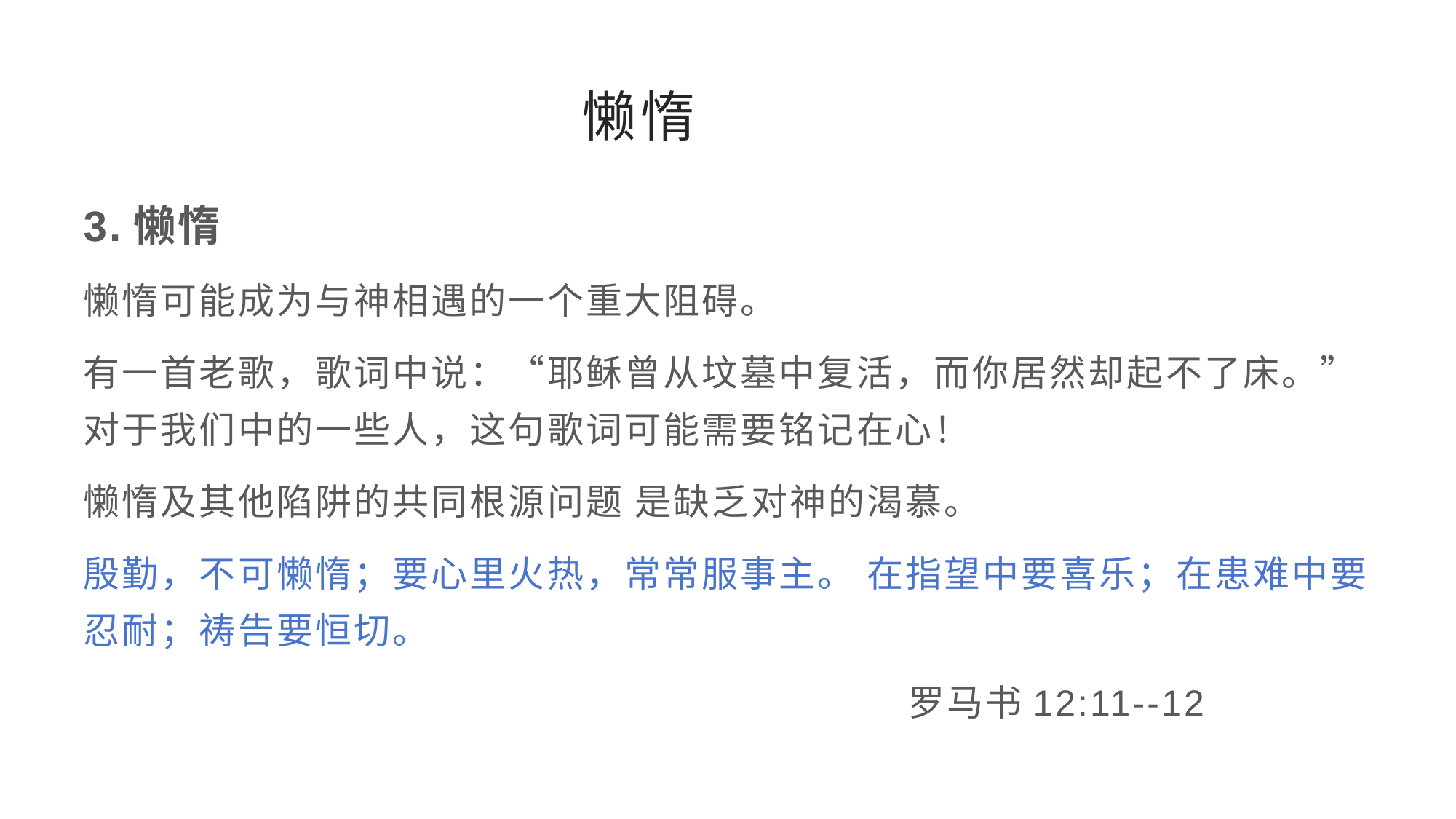

# 懒惰
3.懒惰
懒惰可能成为与神相遇的一个重大阻碍。
有一首老歌，歌词中说：“耶稣曾从坟墓中复活，而你居然却起不了床。” 对于我们中的一些人，这句歌词可能需要铭记在心！
懒惰及其他陷阱的共同根源问题 是缺乏对神的渴慕。
殷勤，不可懒惰；要心里火热，常常服事主。 在指望中要喜乐；在患难中要忍耐；祷告要恒切。
                                                                              罗马书12:11--12